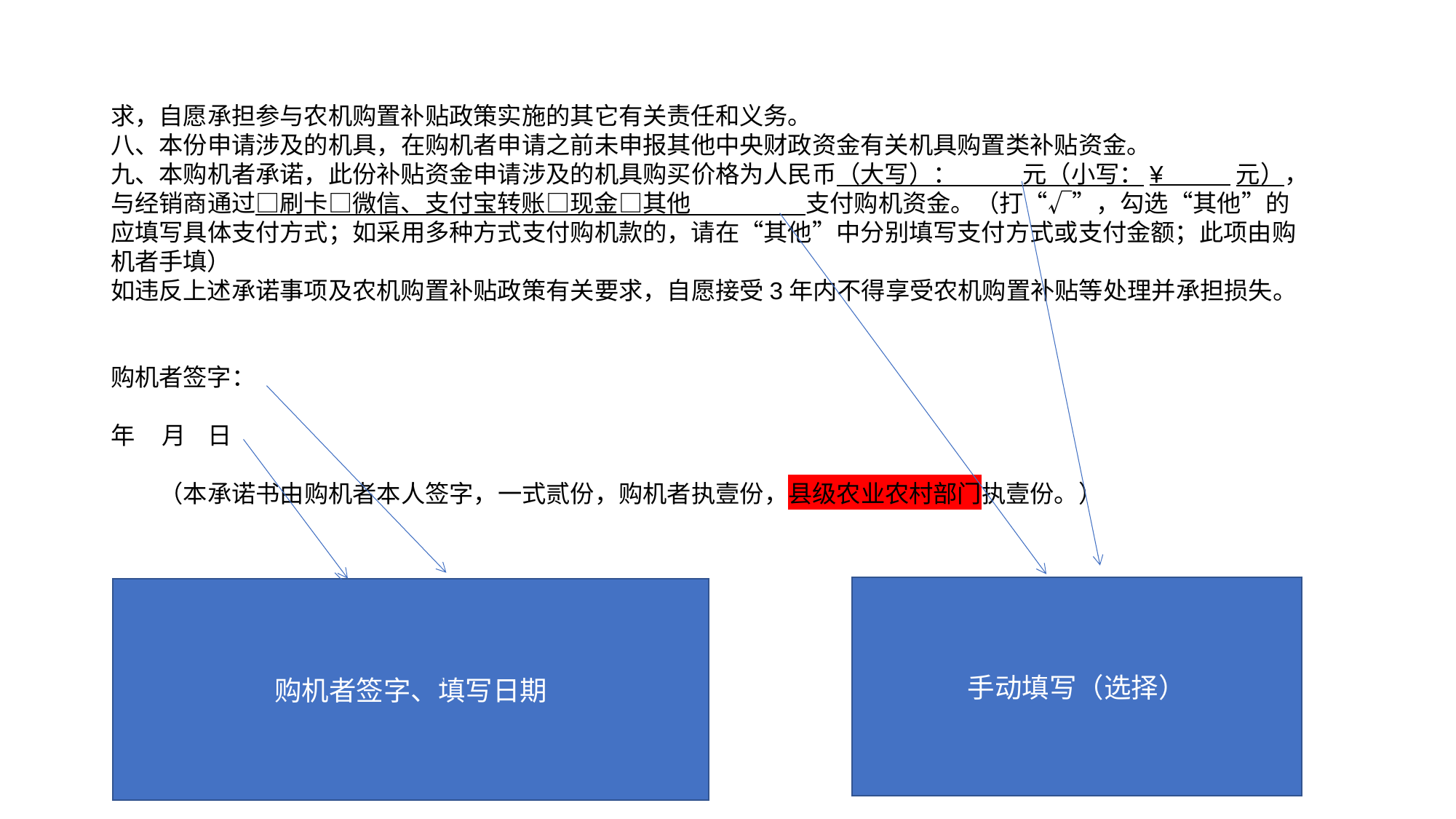

求，自愿承担参与农机购置补贴政策实施的其它有关责任和义务。八、本份申请涉及的机具，在购机者申请之前未申报其他中央财政资金有关机具购置类补贴资金。九、本购机者承诺，此份补贴资金申请涉及的机具购买价格为人民币（大写）：            元（小写：¥          元），与经销商通过□刷卡□微信、支付宝转账□现金□其他                     支付购机资金。（打“√”，勾选“其他”的应填写具体支付方式；如采用多种方式支付购机款的，请在“其他”中分别填写支付方式或支付金额；此项由购机者手填）如违反上述承诺事项及农机购置补贴政策有关要求，自愿接受3年内不得享受农机购置补贴等处理并承担损失。  购机者签字： 年     月    日 （本承诺书由购机者本人签字，一式贰份，购机者执壹份，县级农业农村部门执壹份。）
手动填写（选择）
购机者签字、填写日期